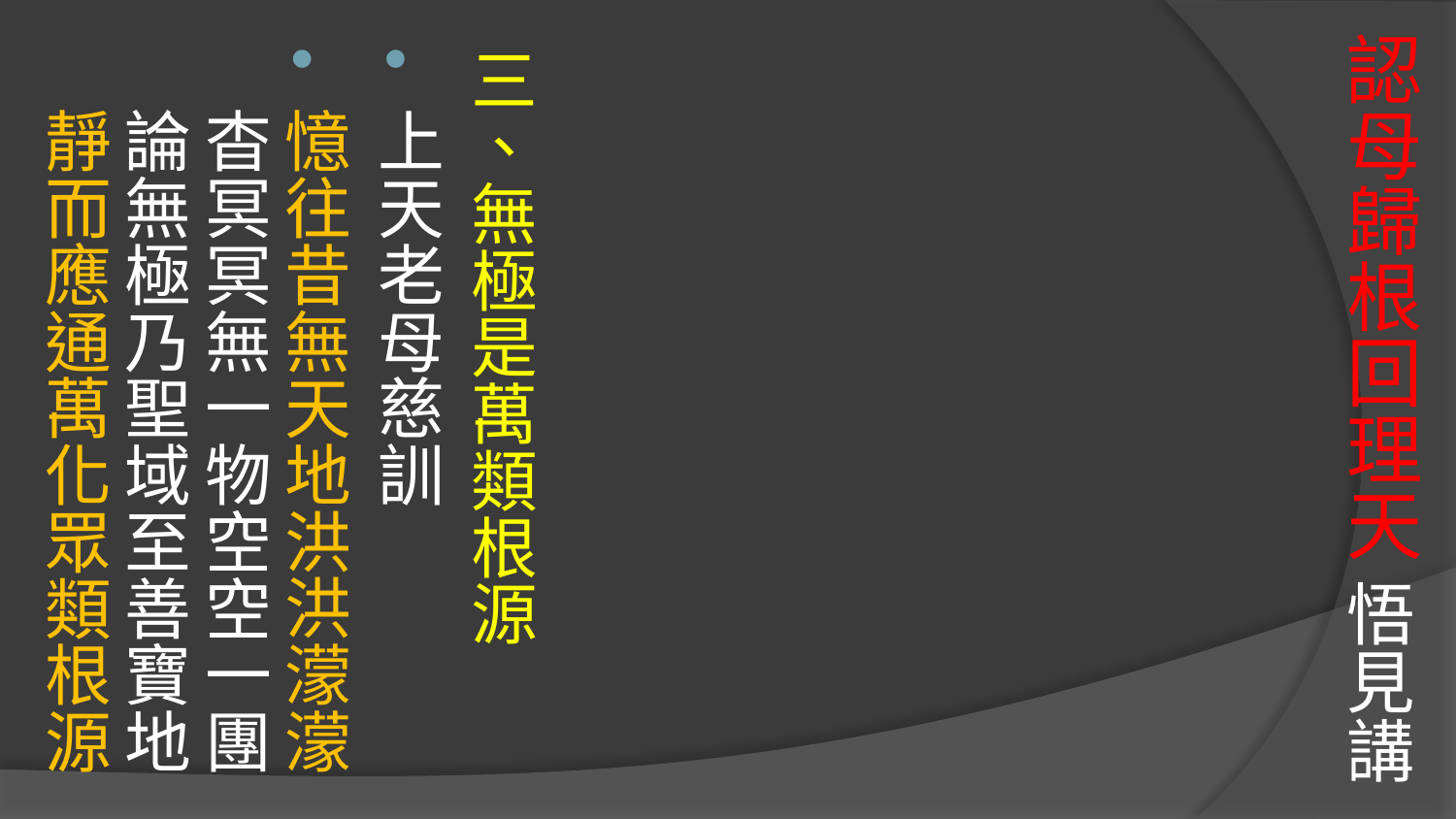

# 認母歸根回理天 悟見講
三、無極是萬類根源
上天老母慈訓
憶往昔無天地洪洪濛濛
杳冥冥無一物空空一團
論無極乃聖域至善寶地
靜而應通萬化眾類根源